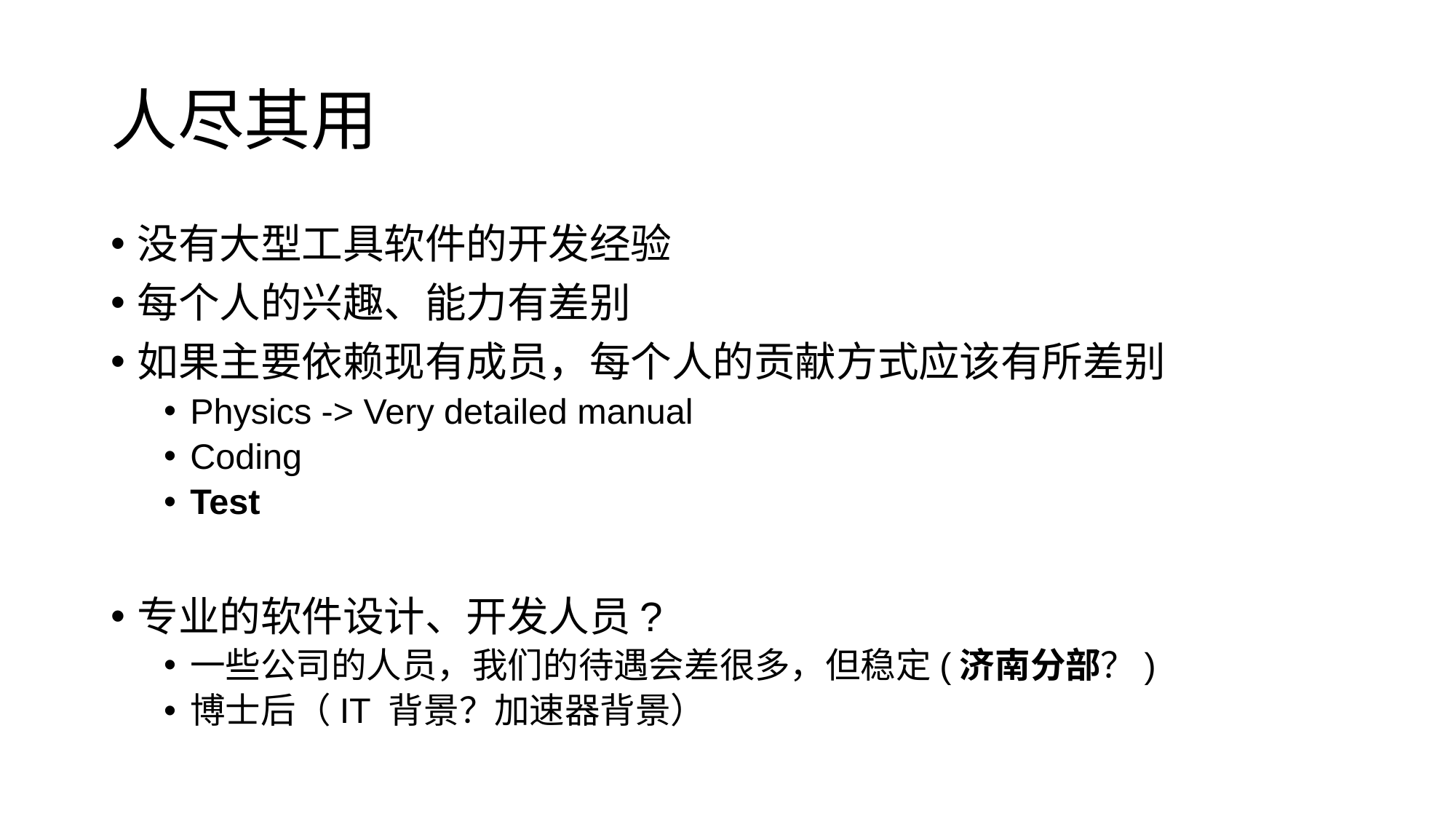

# 人尽其用
没有大型工具软件的开发经验
每个人的兴趣、能力有差别
如果主要依赖现有成员，每个人的贡献方式应该有所差别
Physics -> Very detailed manual
Coding
Test

专业的软件设计、开发人员?
一些公司的人员，我们的待遇会差很多，但稳定(济南分部？)
博士后（IT 背景？加速器背景）